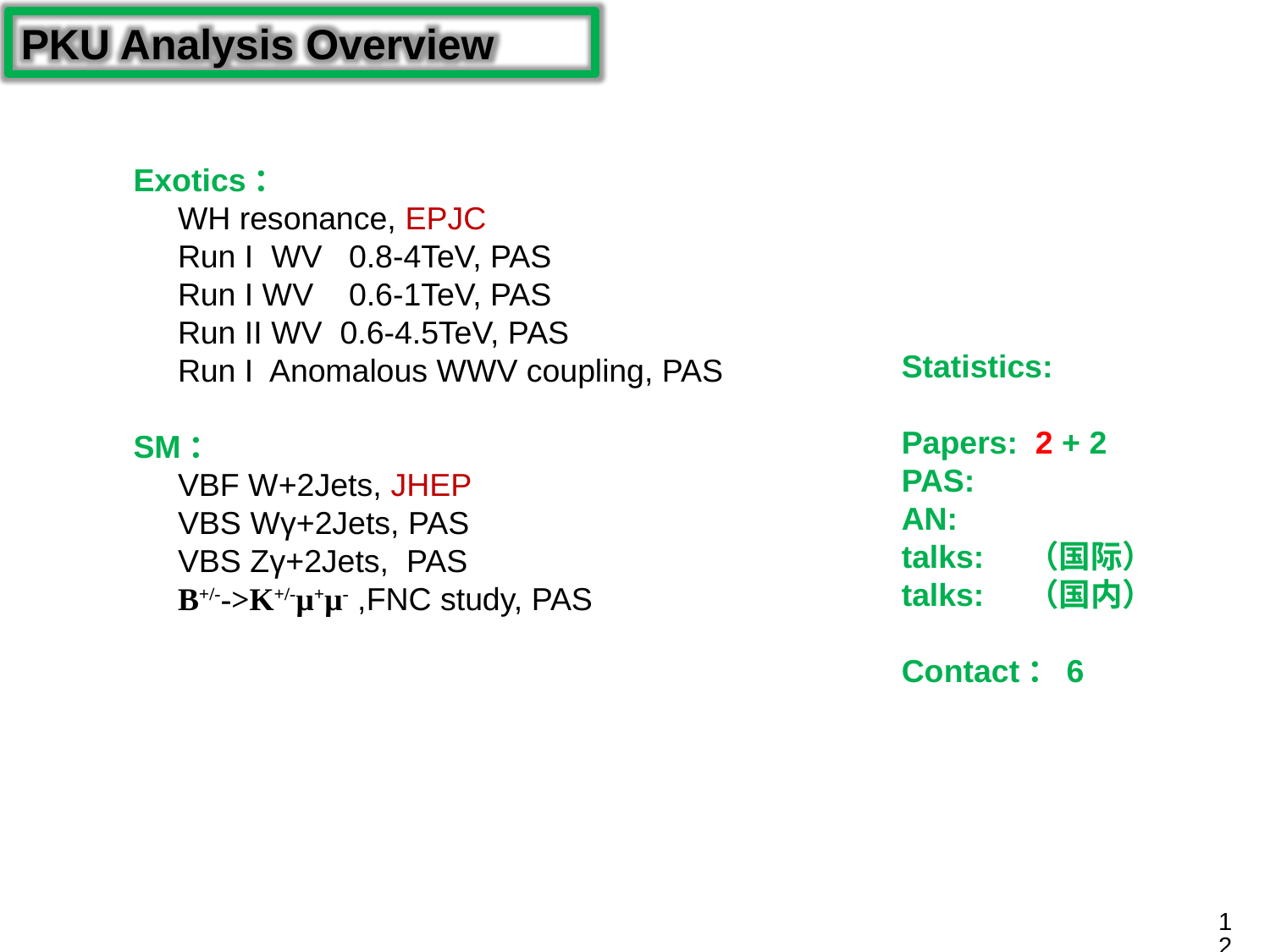

PKU Analysis Overview
Exotics：
     WH resonance, EPJC
     Run I  WV   0.8-4TeV, PAS
     Run I WV    0.6-1TeV, PAS
     Run II WV  0.6-4.5TeV, PAS
     Run I  Anomalous WWV coupling, PAS

SM：
     VBF W+2Jets, JHEP
     VBS Wγ+2Jets, PAS
     VBS Zγ+2Jets,  PAS
     B+/-->K+/-μ+μ- ,FNC study, PAS
Statistics:

Papers:  2 + 2
PAS:
AN:
talks:    （国际）
talks:    （国内）

Contact：6

12